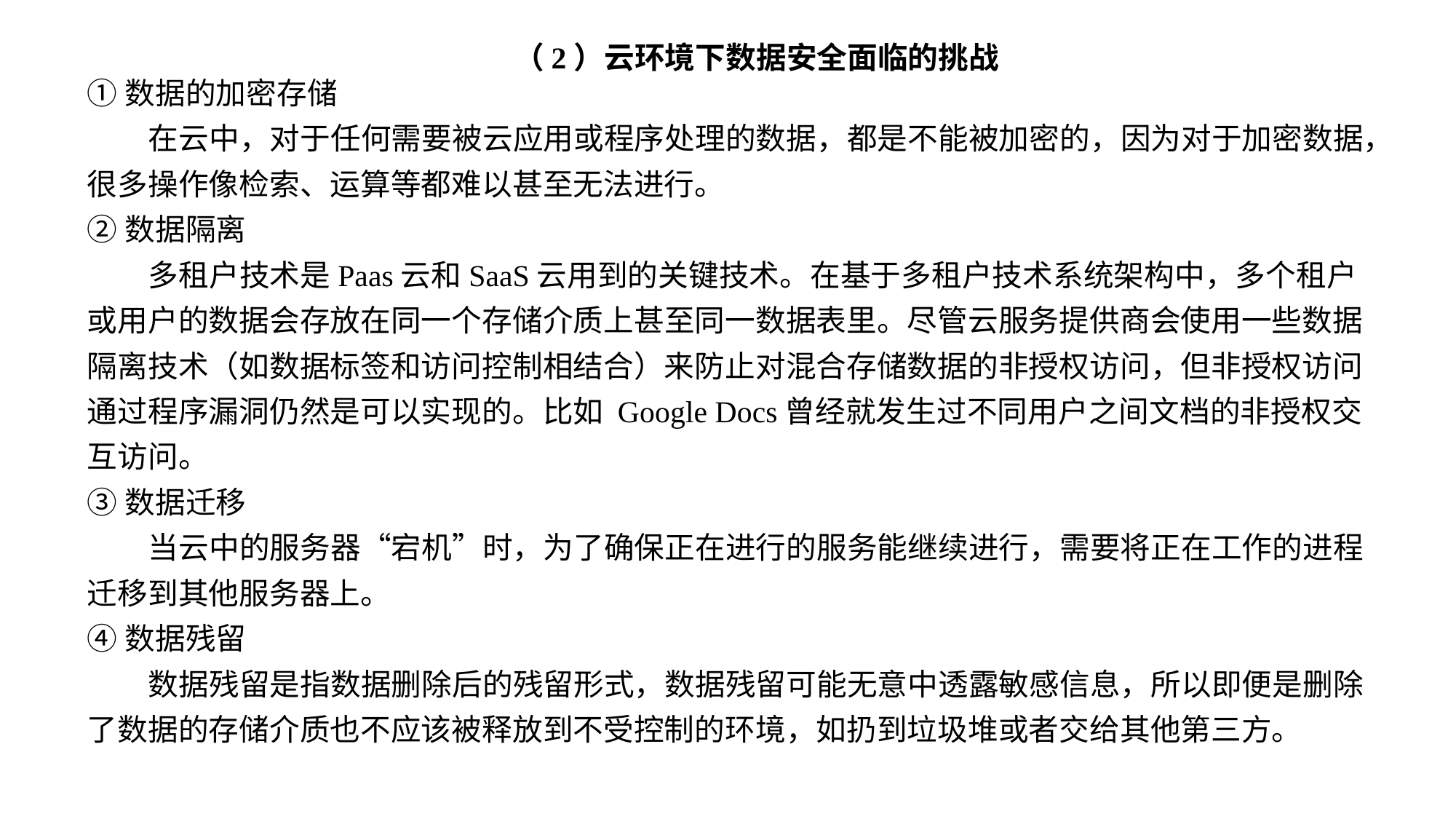

（2）云环境下数据安全面临的挑战
①数据的加密存储
        在云中，对于任何需要被云应用或程序处理的数据，都是不能被加密的，因为对于加密数据，很多操作像检索、运算等都难以甚至无法进行。
②数据隔离
        多租户技术是Paas云和SaaS云用到的关键技术。在基于多租户技术系统架构中，多个租户或用户的数据会存放在同一个存储介质上甚至同一数据表里。尽管云服务提供商会使用一些数据隔离技术（如数据标签和访问控制相结合）来防止对混合存储数据的非授权访问，但非授权访问通过程序漏洞仍然是可以实现的。比如 Google Docs曾经就发生过不同用户之间文档的非授权交互访问。
③数据迁移
        当云中的服务器“宕机”时，为了确保正在进行的服务能继续进行，需要将正在工作的进程迁移到其他服务器上。
④数据残留
        数据残留是指数据删除后的残留形式，数据残留可能无意中透露敏感信息，所以即便是删除了数据的存储介质也不应该被释放到不受控制的环境，如扔到垃圾堆或者交给其他第三方。